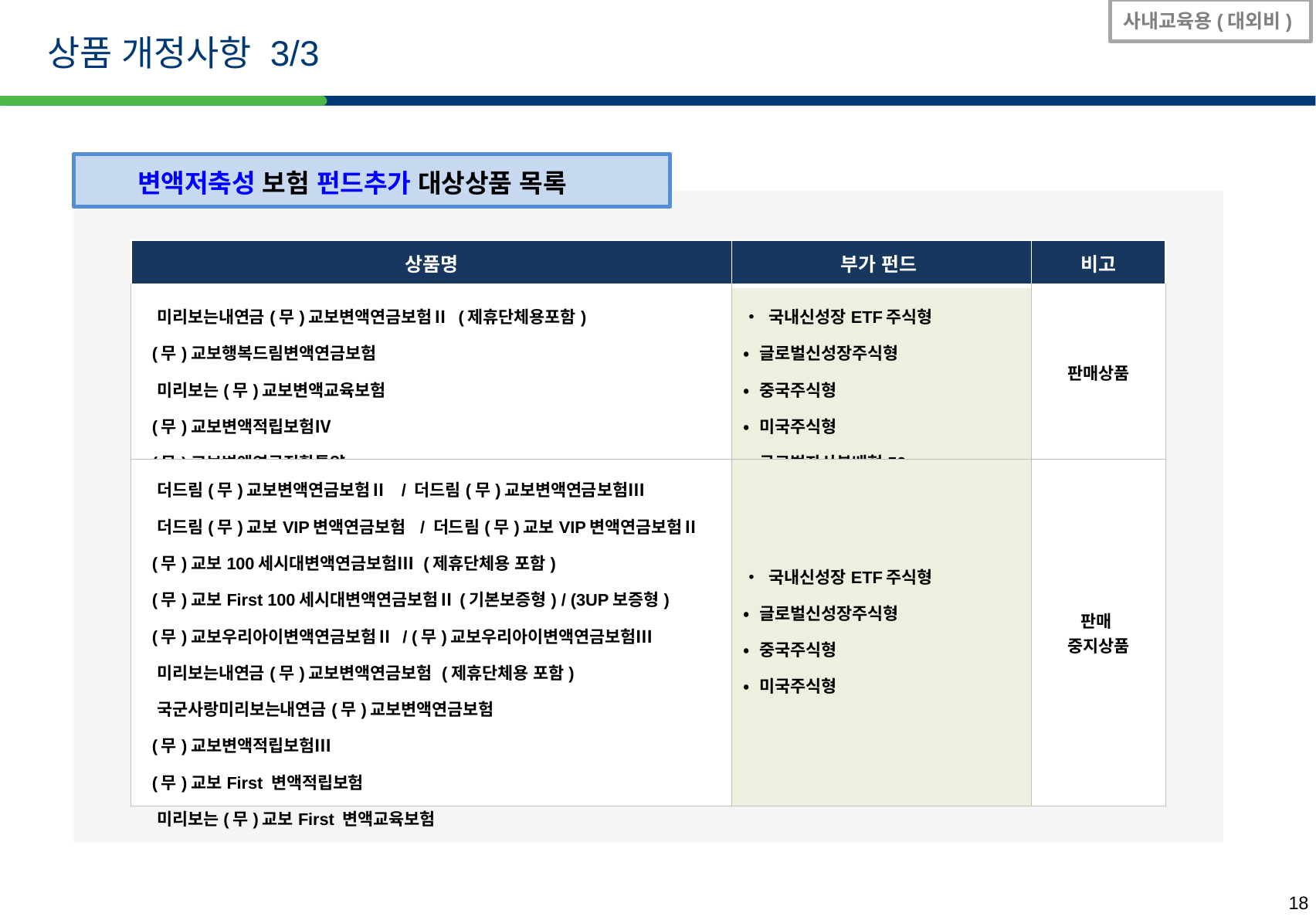

사내교육용(대외비)
상품 개정사항 3/3

변액저축성 보험 펀드추가 대상상품 목록

| 상품명 | 부가 펀드 | 비고 |
| --- | --- | --- |
| 미리보는내연금(무)교보변액연금보험Ⅱ (제휴단체용포함) (무)교보행복드림변액연금보험 미리보는(무)교보변액교육보험 (무)교보변액적립보험Ⅳ (무)교보변액연금전환특약 | • 국내신성장ETF주식형 • 글로벌신성장주식형 • 중국주식형 • 미국주식형 • 글로벌자산분배형50 | 판매상품 |
| 더드림(무)교보변액연금보험Ⅱ / 더드림(무)교보변액연금보험Ⅲ 더드림(무)교보VIP변액연금보험 / 더드림(무)교보VIP변액연금보험Ⅱ (무)교보100세시대변액연금보험Ⅲ (제휴단체용 포함) (무)교보First 100세시대변액연금보험Ⅱ(기본보증형) / (3UP보증형) (무)교보우리아이변액연금보험Ⅱ / (무)교보우리아이변액연금보험Ⅲ 미리보는내연금(무)교보변액연금보험 (제휴단체용 포함) 국군사랑미리보는내연금(무)교보변액연금보험 (무)교보변액적립보험Ⅲ (무)교보First 변액적립보험 미리보는(무)교보First 변액교육보험 | • 국내신성장ETF주식형 • 글로벌신성장주식형 • 중국주식형 • 미국주식형 | 판매 중지상품 |